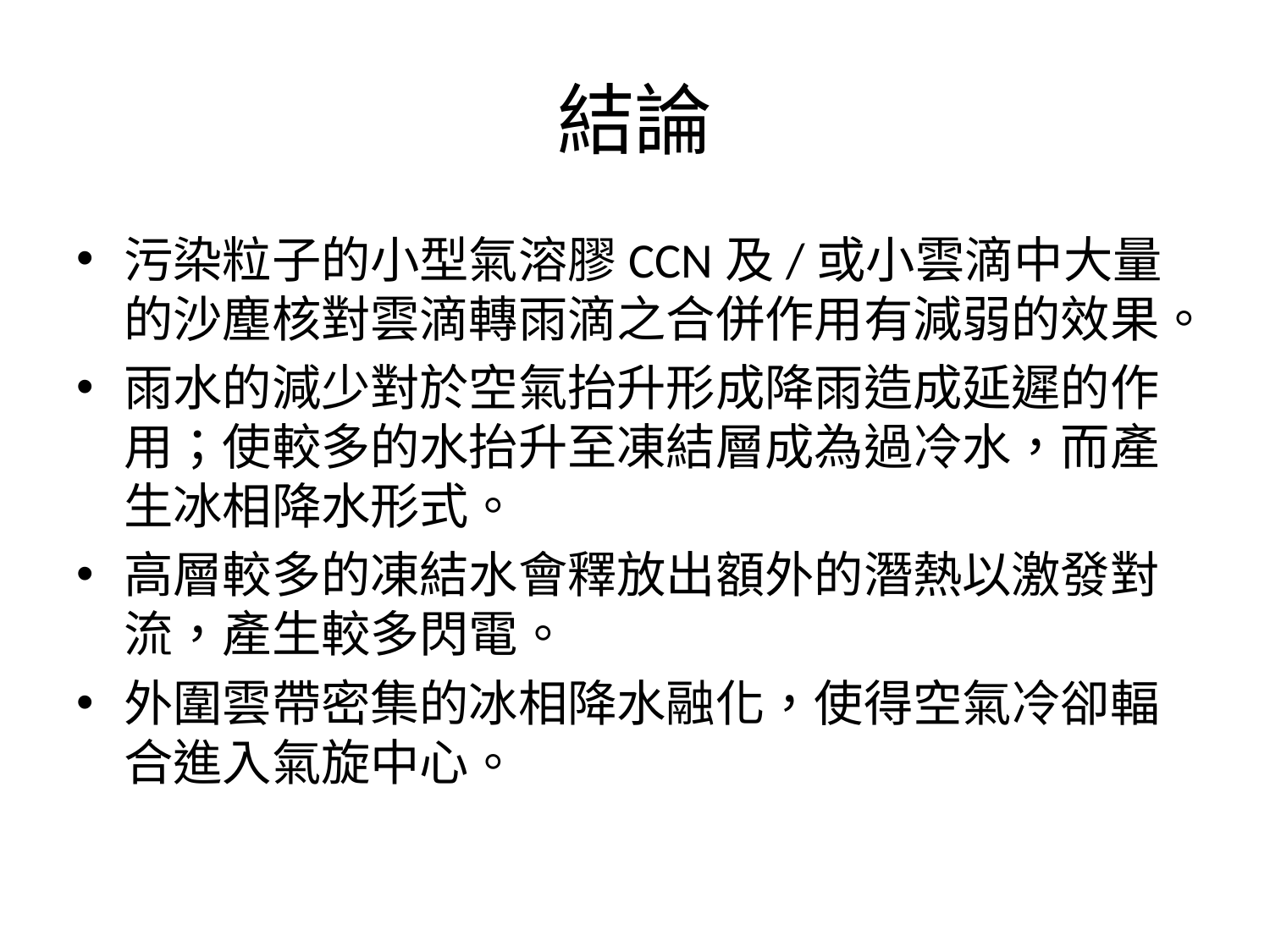

# 結論
污染粒子的小型氣溶膠CCN及/或小雲滴中大量的沙塵核對雲滴轉雨滴之合併作用有減弱的效果。
雨水的減少對於空氣抬升形成降雨造成延遲的作用；使較多的水抬升至凍結層成為過冷水，而產生冰相降水形式。
高層較多的凍結水會釋放出額外的潛熱以激發對流，產生較多閃電。
外圍雲帶密集的冰相降水融化，使得空氣冷卻輻合進入氣旋中心。